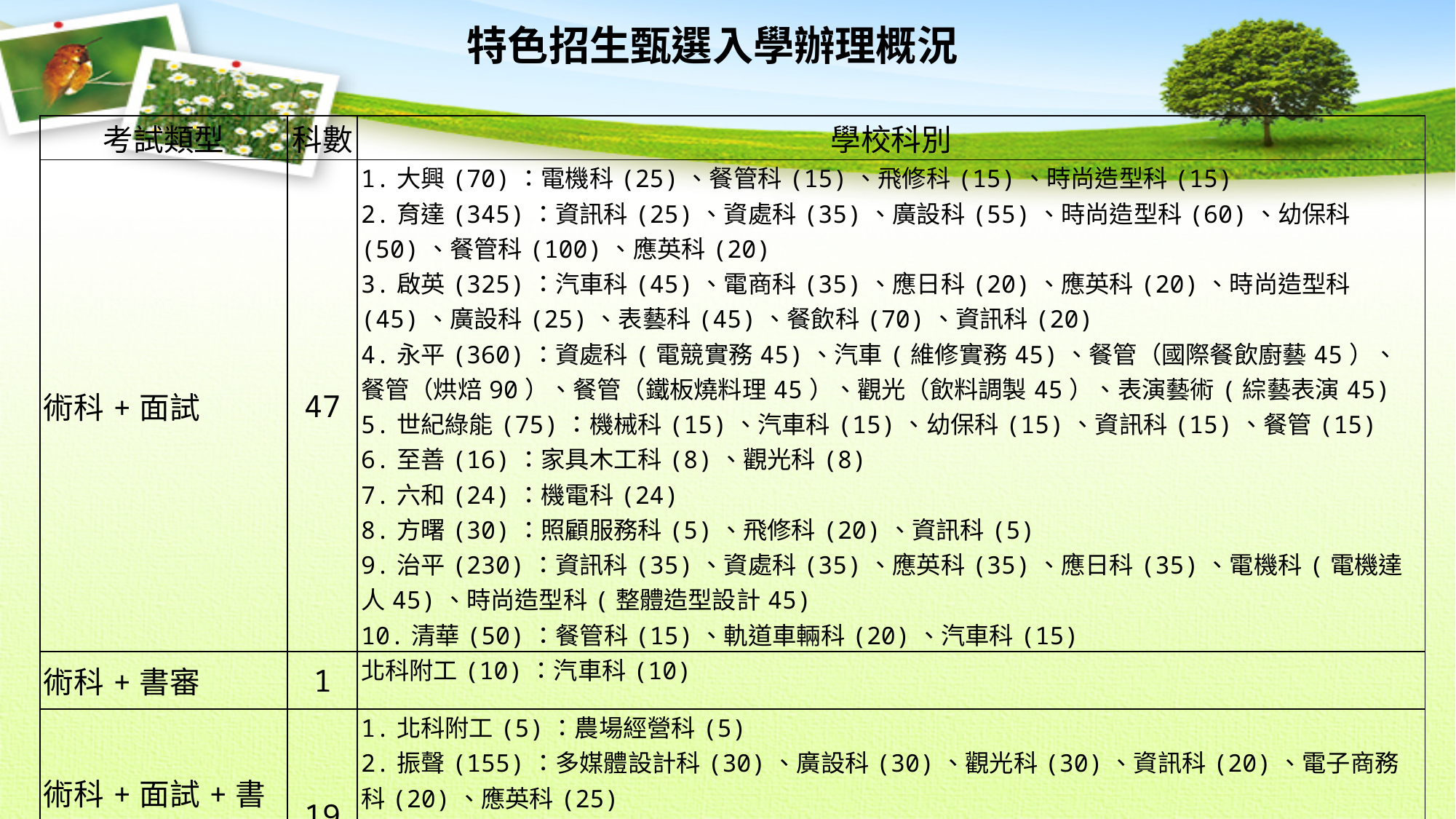

特色招生甄選入學辦理概況
|  |  |  |
| --- | --- | --- |
| 考試類型 | 科數 | 學校科別 |
| 術科+面試 | 47 | 1.大興(70)：電機科(25)、餐管科(15)、飛修科(15)、時尚造型科(15) 2.育達(345)：資訊科(25)、資處科(35)、廣設科(55)、時尚造型科(60)、幼保科(50)、餐管科(100)、應英科(20) 3.啟英(325)：汽車科(45)、電商科(35)、應日科(20)、應英科(20)、時尚造型科(45)、廣設科(25)、表藝科(45)、餐飲科(70)、資訊科(20) 4.永平(360)：資處科(電競實務45)、汽車(維修實務45)、餐管（國際餐飲廚藝45）、餐管（烘焙90）、餐管（鐵板燒料理45）、觀光（飲料調製45）、表演藝術(綜藝表演45) 5.世紀綠能(75)：機械科(15)、汽車科(15)、幼保科(15)、資訊科(15)、餐管(15) 6.至善(16)：家具木工科(8)、觀光科(8) 7.六和(24)：機電科(24) 8.方曙(30)：照顧服務科(5)、飛修科(20)、資訊科(5) 9.治平(230)：資訊科(35)、資處科(35)、應英科(35)、應日科(35)、電機科(電機達人45)、時尚造型科(整體造型設計45) 10.清華(50)：餐管科(15)、軌道車輛科(20)、汽車科(15) |
| 術科+書審 | 1 | 北科附工(10)：汽車科(10) |
| 術科+面試+書審 | 19 | 1.北科附工(5)：農場經營科(5) 2.振聲(155)：多媒體設計科(30)、廣設科(30)、觀光科(30)、資訊科(20)、電子商務科(20)、應英科(25) 3.新興(320)：機械科(35)、汽車科(35)、飛修科(35)、資訊科(35)、電子科(35)、資處科(35)、國貿科(10)、應日科(20)、應英科(10)、多媒體設計科(35)、觀光科(35)、電子商務科(15) |
| 合計 | 67 |  |